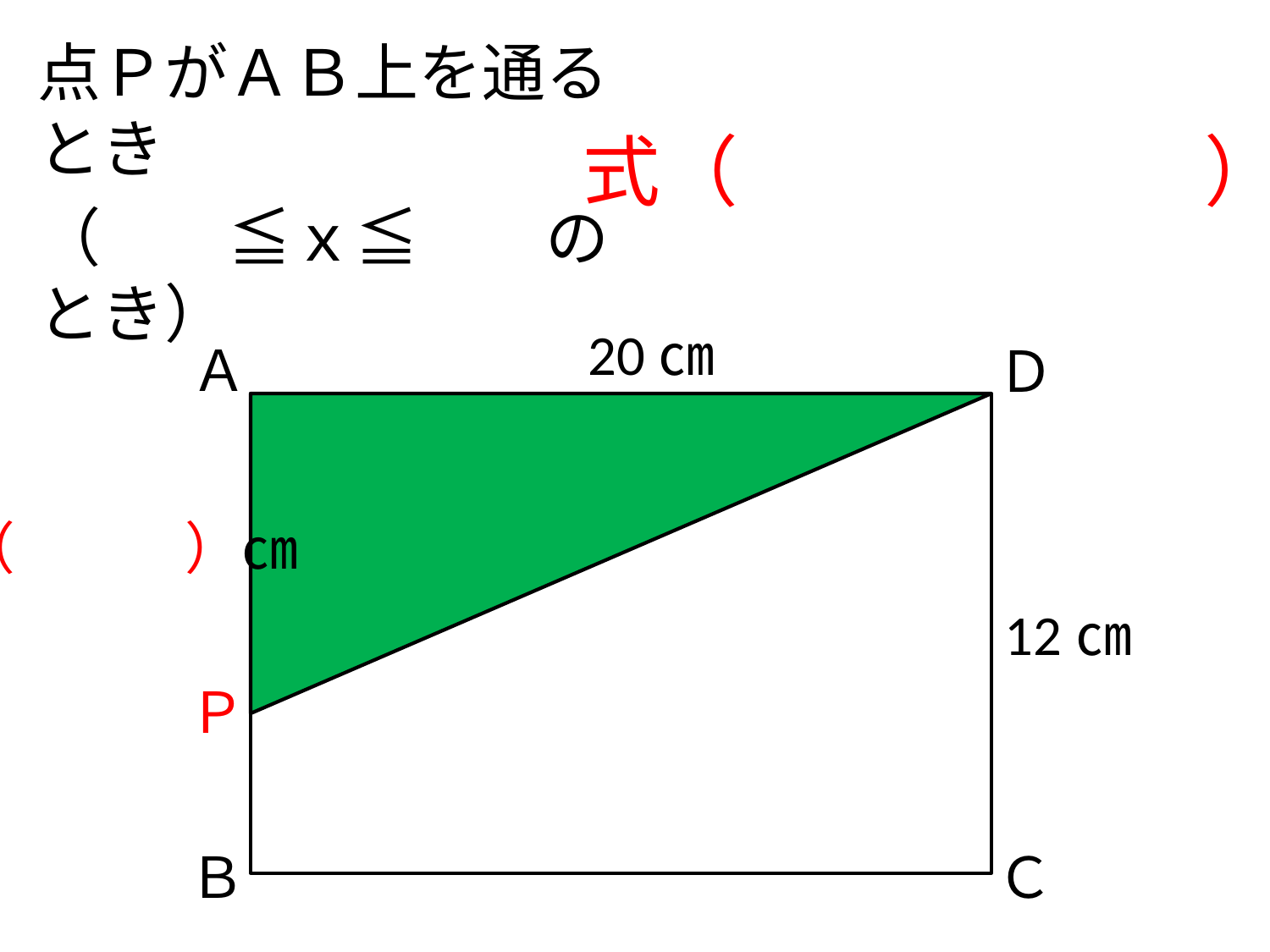

点ＰがＡＢ上を通るとき
（　　≦ｘ≦　　のとき）
式（　　　　　　）

20㎝
Ａ
Ｄ

（　　　）㎝
12㎝
Ｐ
Ｂ
Ｃ